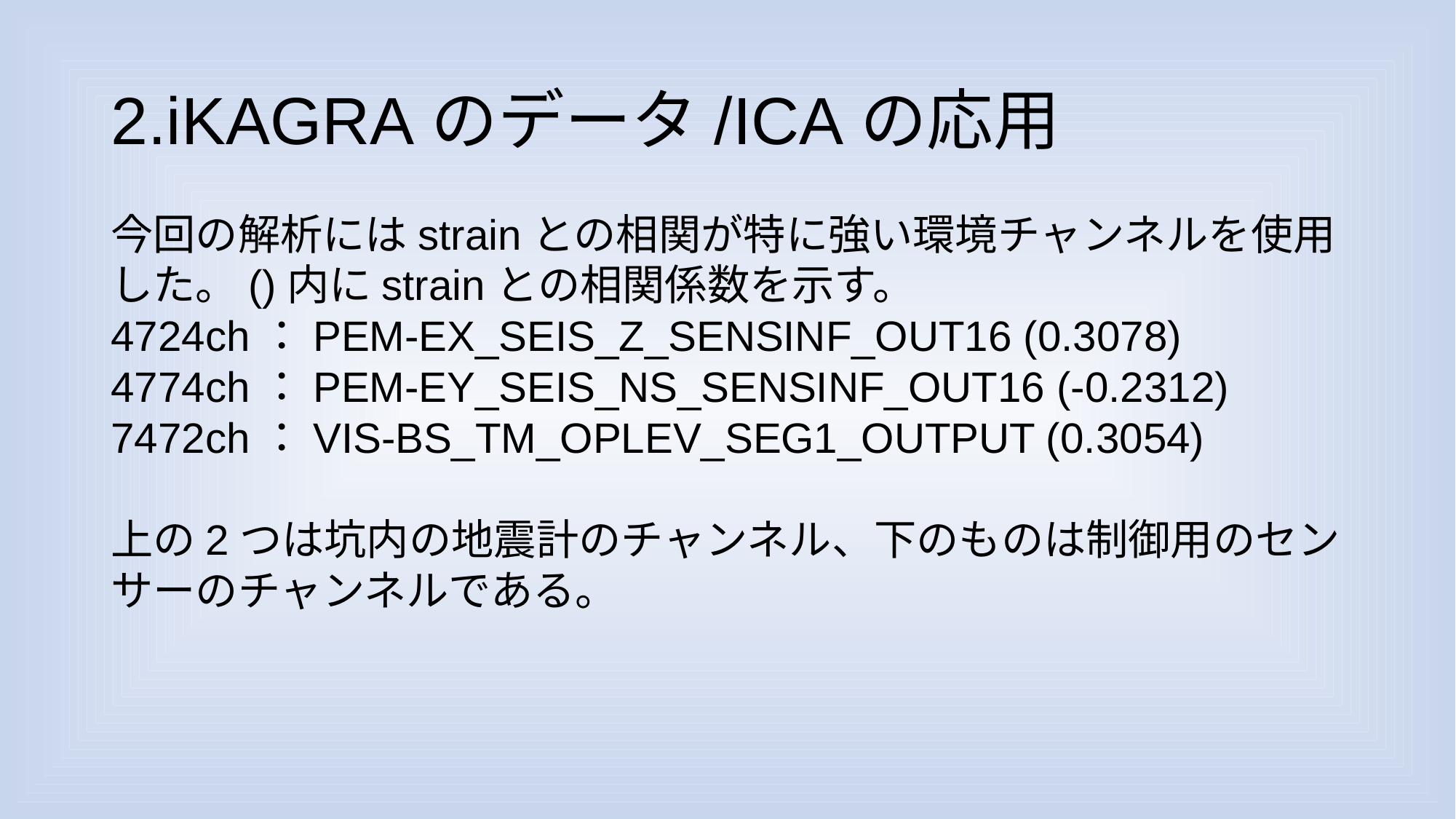

# 2.iKAGRAのデータ/ICAの応用
今回の解析にはstrainとの相関が特に強い環境チャンネルを使用した。()内にstrainとの相関係数を示す。
4724ch：PEM-EX_SEIS_Z_SENSINF_OUT16 (0.3078)
4774ch：PEM-EY_SEIS_NS_SENSINF_OUT16 (-0.2312)
7472ch：VIS-BS_TM_OPLEV_SEG1_OUTPUT (0.3054)

上の2つは坑内の地震計のチャンネル、下のものは制御用のセンサーのチャンネルである。